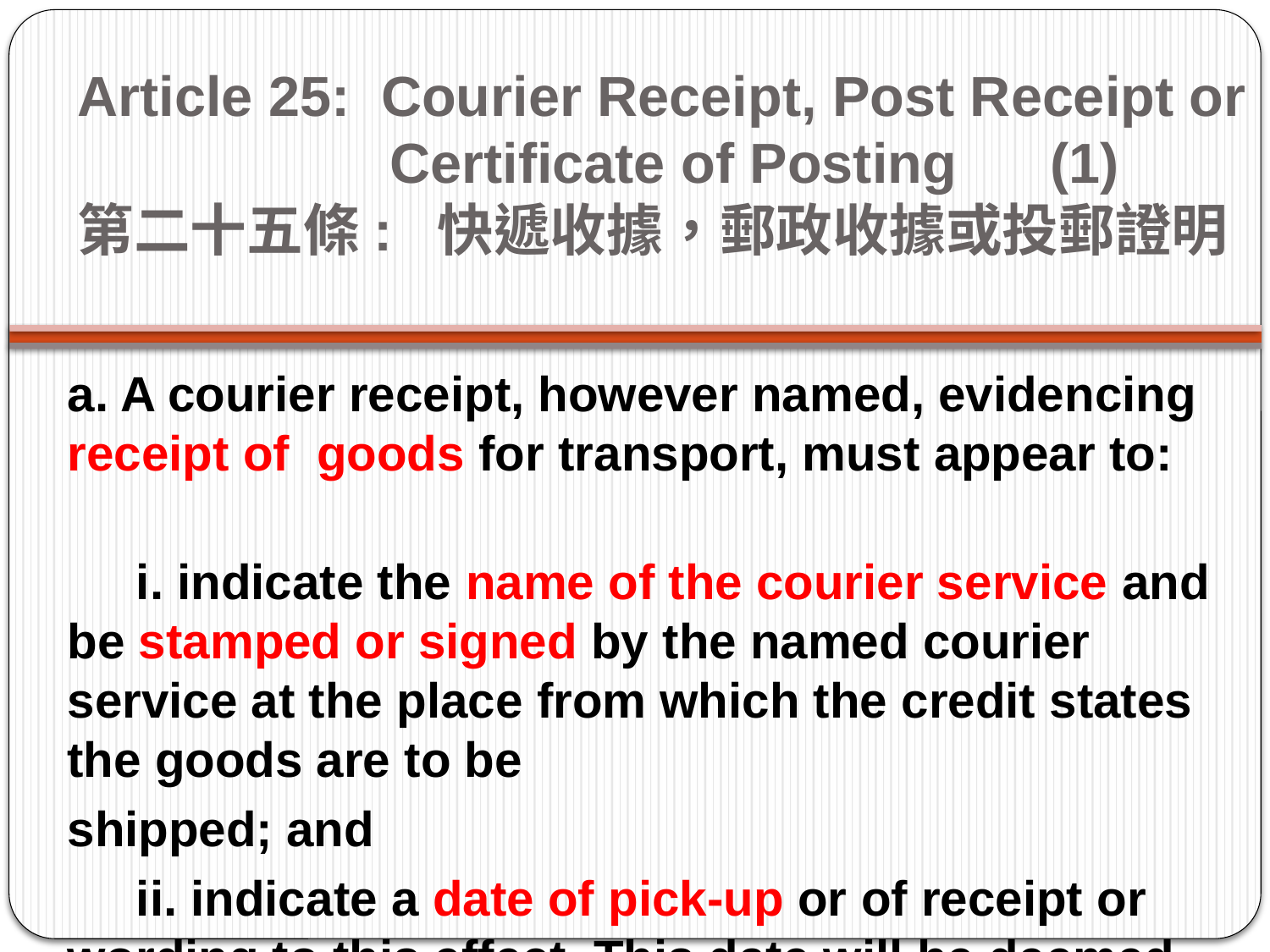

# Article 25:  Courier Receipt, Post Receipt or Certificate of Posting      (1) 第二十五條:  快遞收據，郵政收據或投郵證明
a. A courier receipt, however named, evidencing receipt of  goods for transport, must appear to:
     i. indicate the name of the courier service and be stamped or signed by the named courier service at the place from which the credit states the goods are to be
shipped; and
     ii. indicate a date of pick-up or of receipt or wording to this effect. This date will be deemed to be the date of shipment.